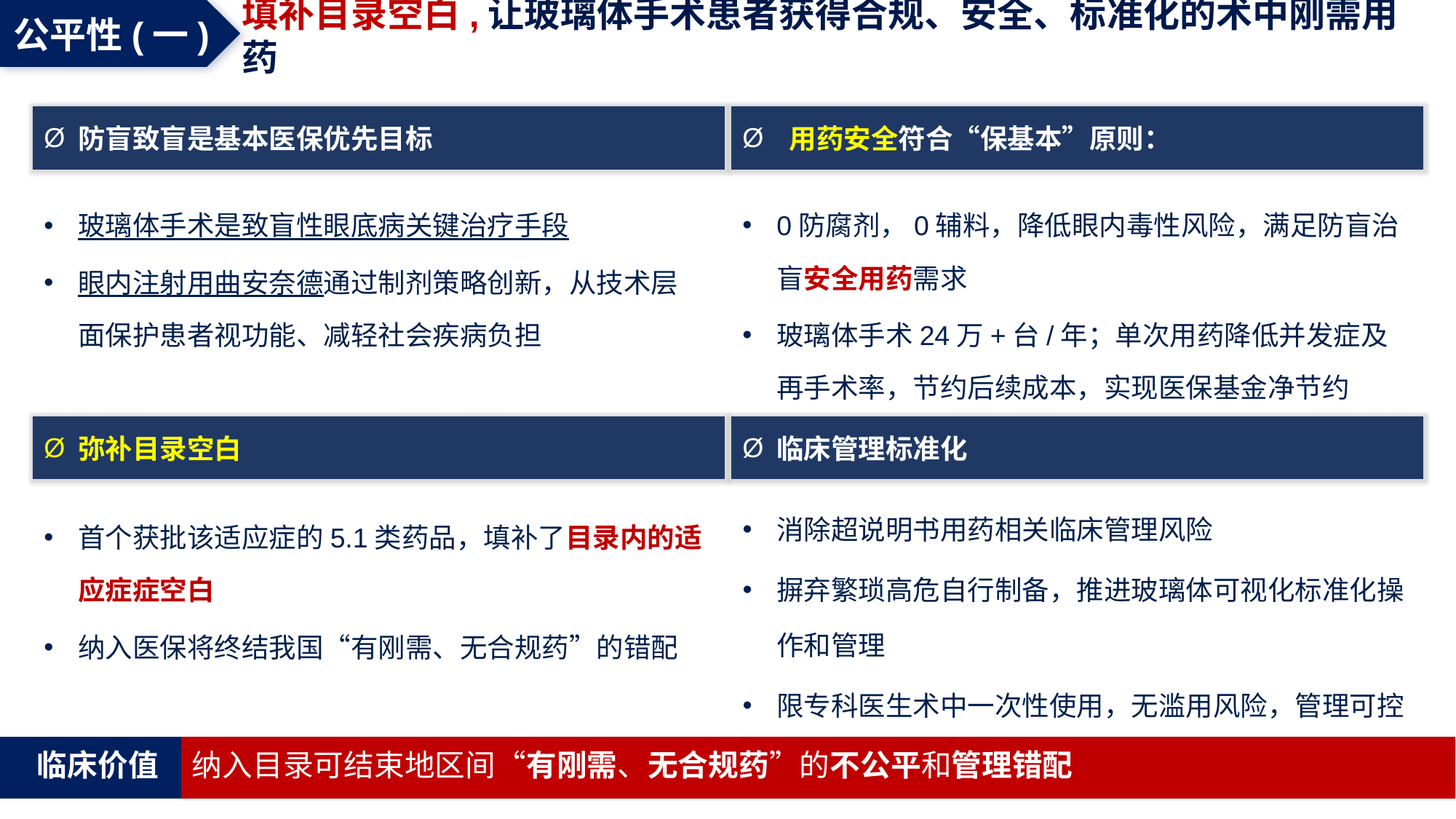

公平性(一)
填补目录空白,让玻璃体手术患者获得合规、安全、标准化的术中刚需用药
防盲致盲是基本医保优先目标
 用药安全符合“保基本”原则：
玻璃体手术是致盲性眼底病关键治疗手段
眼内注射用曲安奈德通过制剂策略创新，从技术层面保护患者视功能、减轻社会疾病负担
0防腐剂，0辅料，降低眼内毒性风险，满足防盲治盲安全用药需求
玻璃体手术24万+台/年；单次用药降低并发症及再手术率，节约后续成本，实现医保基金净节约
弥补目录空白
临床管理标准化
消除超说明书用药相关临床管理风险
摒弃繁琐高危自行制备，推进玻璃体可视化标准化操作和管理
限专科医生术中一次性使用，无滥用风险，管理可控
首个获批该适应症的5.1类药品，填补了目录内的适应症症空白
纳入医保将终结我国“有刚需、无合规药”的错配
 临床价值
纳入目录可结束地区间“有刚需、无合规药”的不公平和管理错配    。